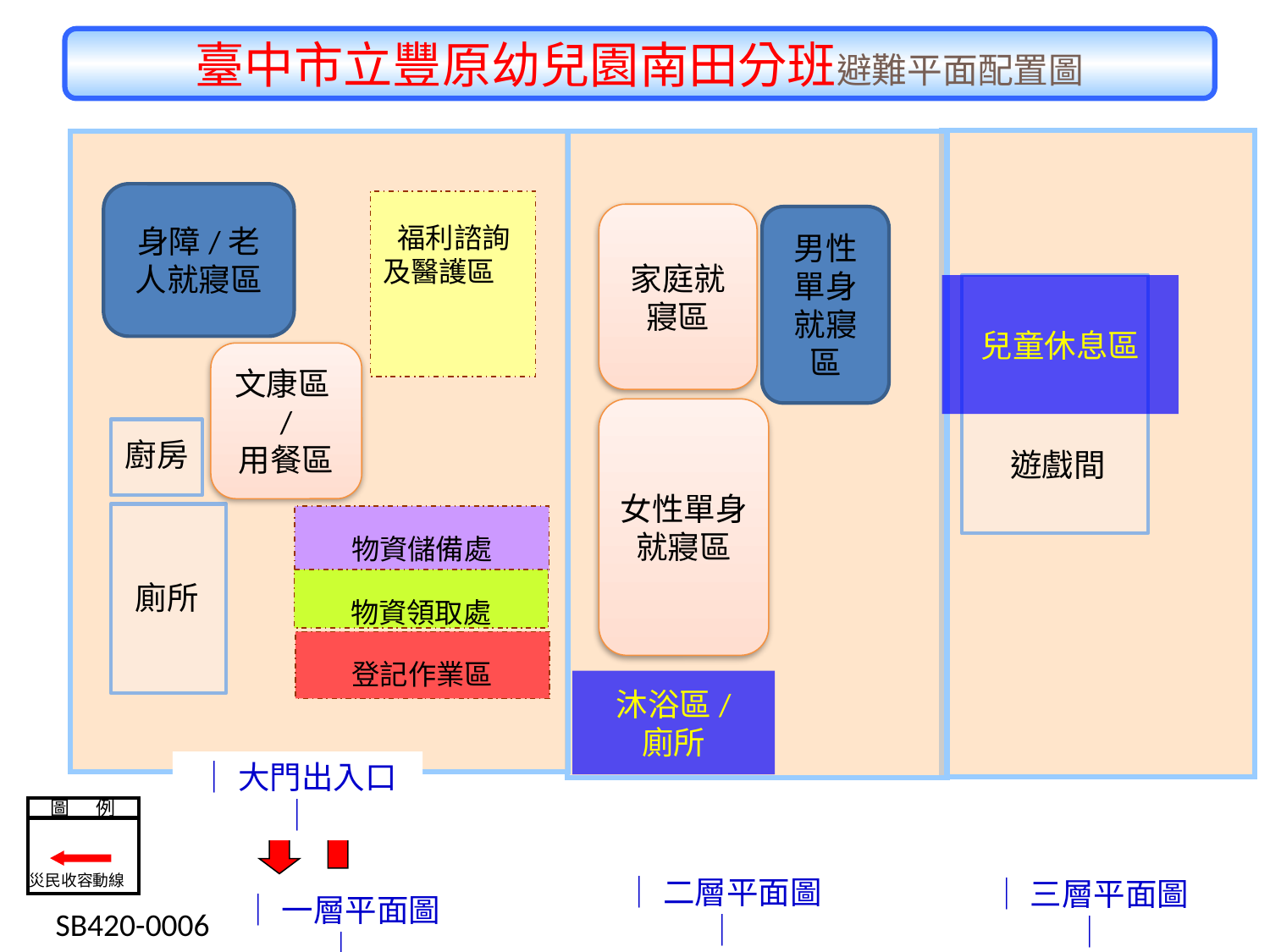

臺中市立豐原幼兒園南田分班避難平面配置圖

身障/老人就寢區
 福利諮詢及醫護區
家庭就寢區
男性單身就寢區
兒童休息區

文康區/
用餐區
女性單身
就寢區

廚房
遊戲間

物資儲備處
物資領取處
廁所
登記作業區
沐浴區/
廁所
│大門出入口│
圖      例

災民收容動線

│二層平面圖│
│三層平面圖│
│一層平面圖│
 SB420-0006